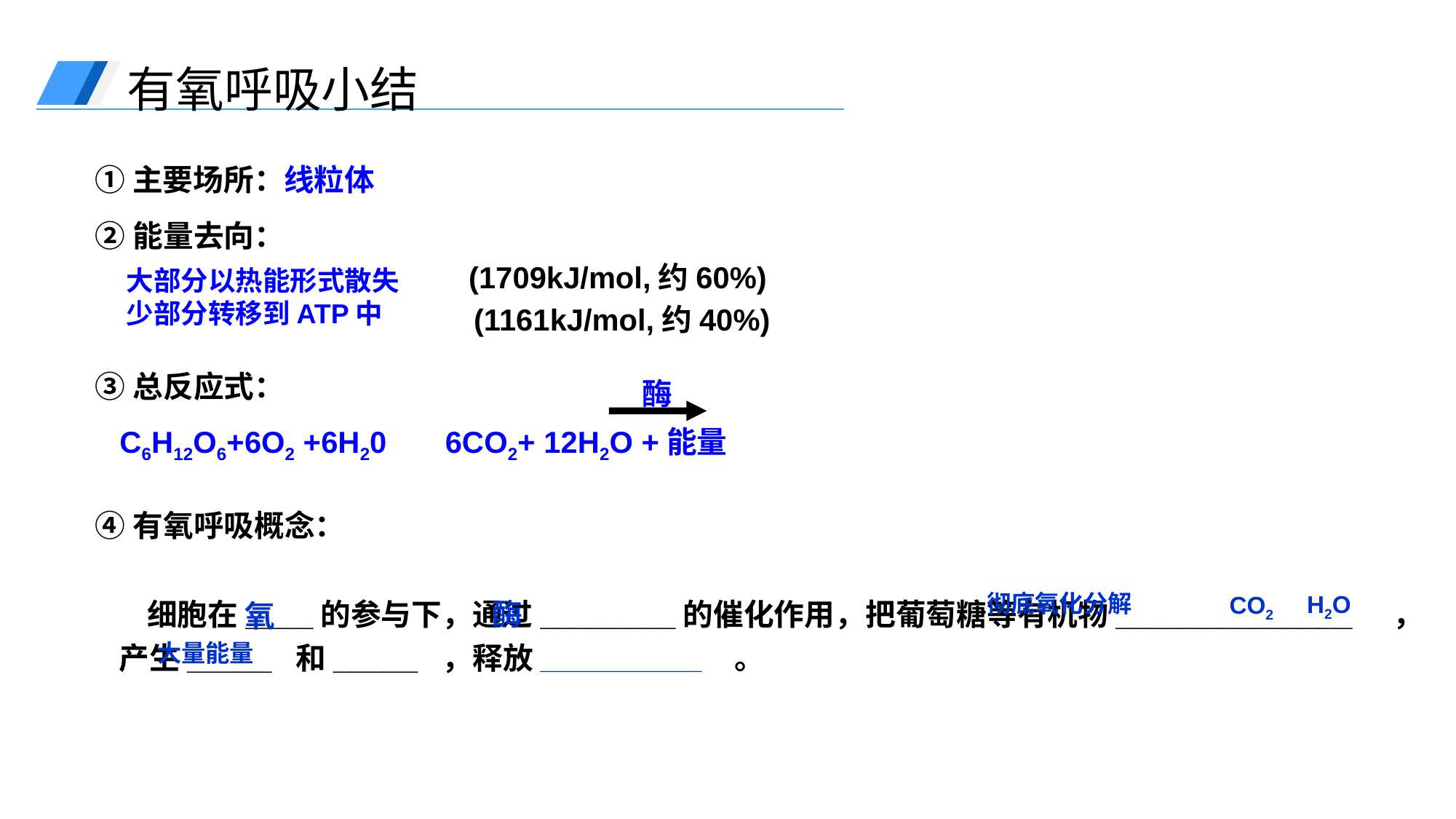

有氧呼吸小结

①主要场所：
线粒体
②能量去向：
(1709kJ/mol,约60%)
 大部分以热能形式散失
 少部分转移到ATP中
(1161kJ/mol,约40%)
③总反应式：
酶

　 C6H12O6+6O2 +6H20       6CO2+ 12H2O +能量
④有氧呼吸概念：

   细胞在____的参与下，通过________的催化作用，把葡萄糖等有机物______________    ，产生_____  和_____  ，释放____________    。
   彻底氧化分解
H2O
CO2
酶
氧
大量能量